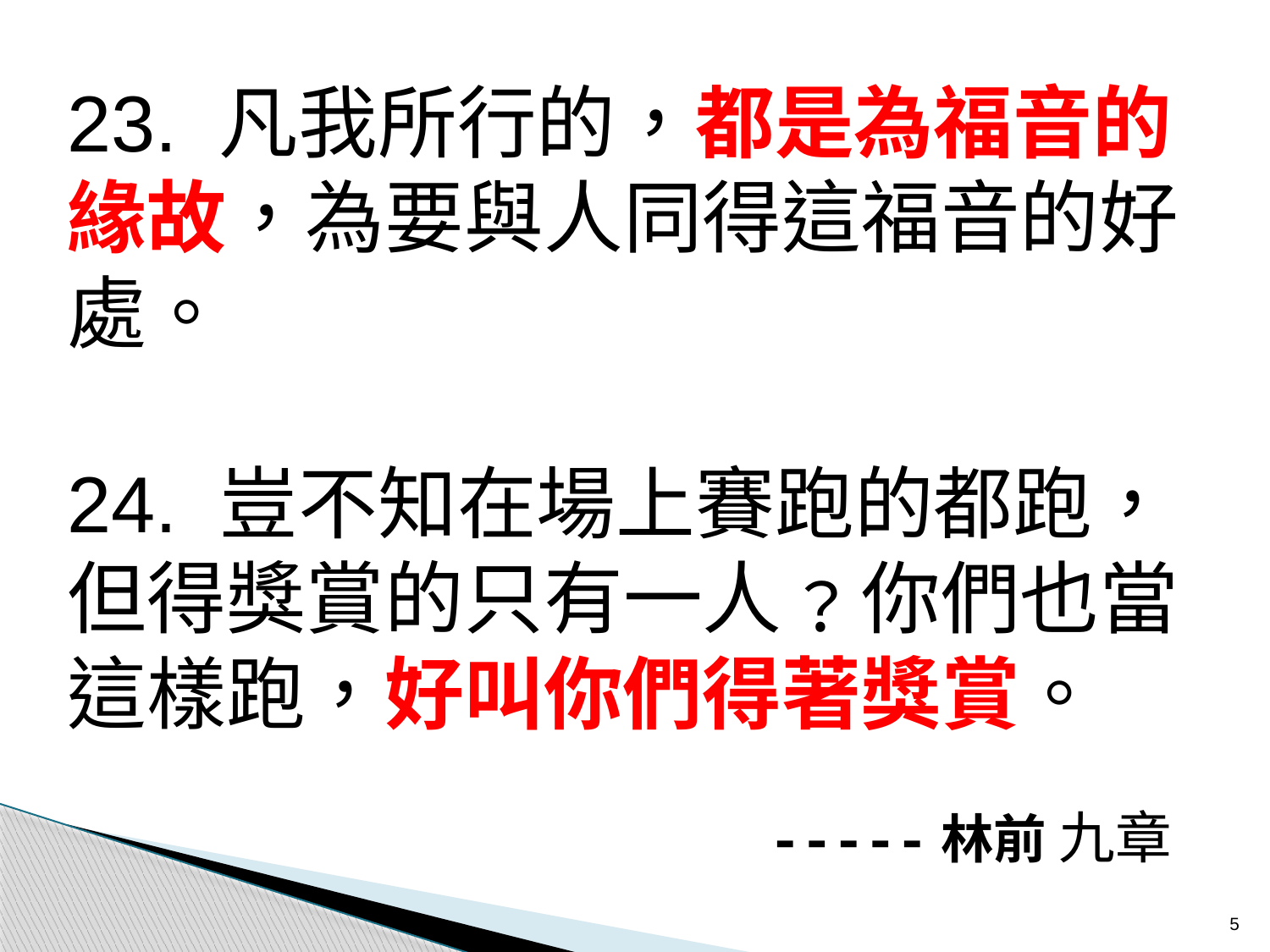

23. 凡我所行的，都是為福音的緣故，為要與人同得這福音的好處。

24. 豈不知在場上賽跑的都跑，但得獎賞的只有一人﹖你們也當這樣跑，好叫你們得著獎賞。
-----林前 九章
5